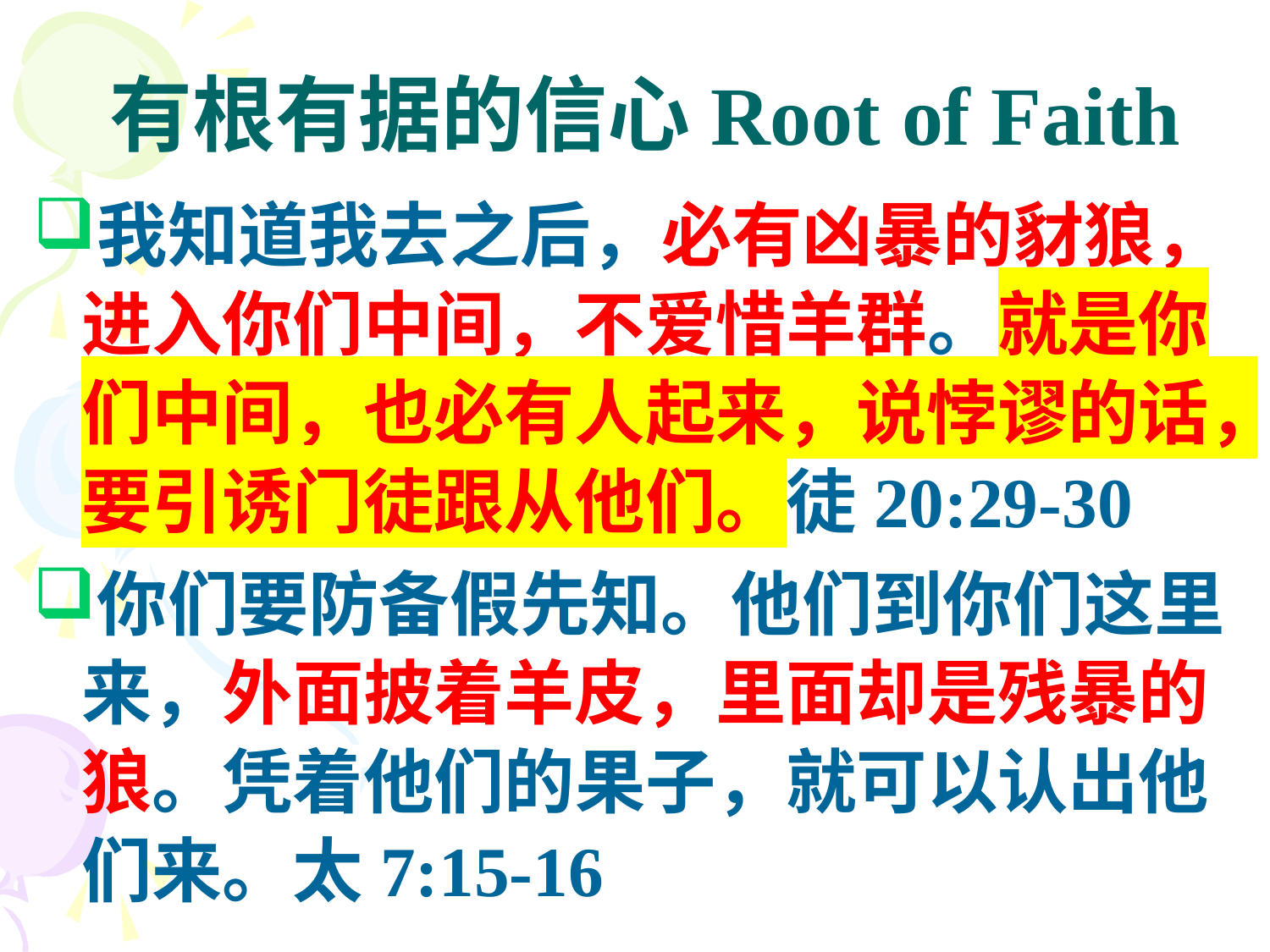

# 有根有据的信心Root of Faith
我知道我去之后，必有凶暴的豺狼，进入你们中间，不爱惜羊群。就是你们中间，也必有人起来，说悖谬的话，要引诱门徒跟从他们。徒20:29-30
你们要防备假先知。他们到你们这里来，外面披着羊皮，里面却是残暴的狼。凭着他们的果子，就可以认出他们来。太7:15-16